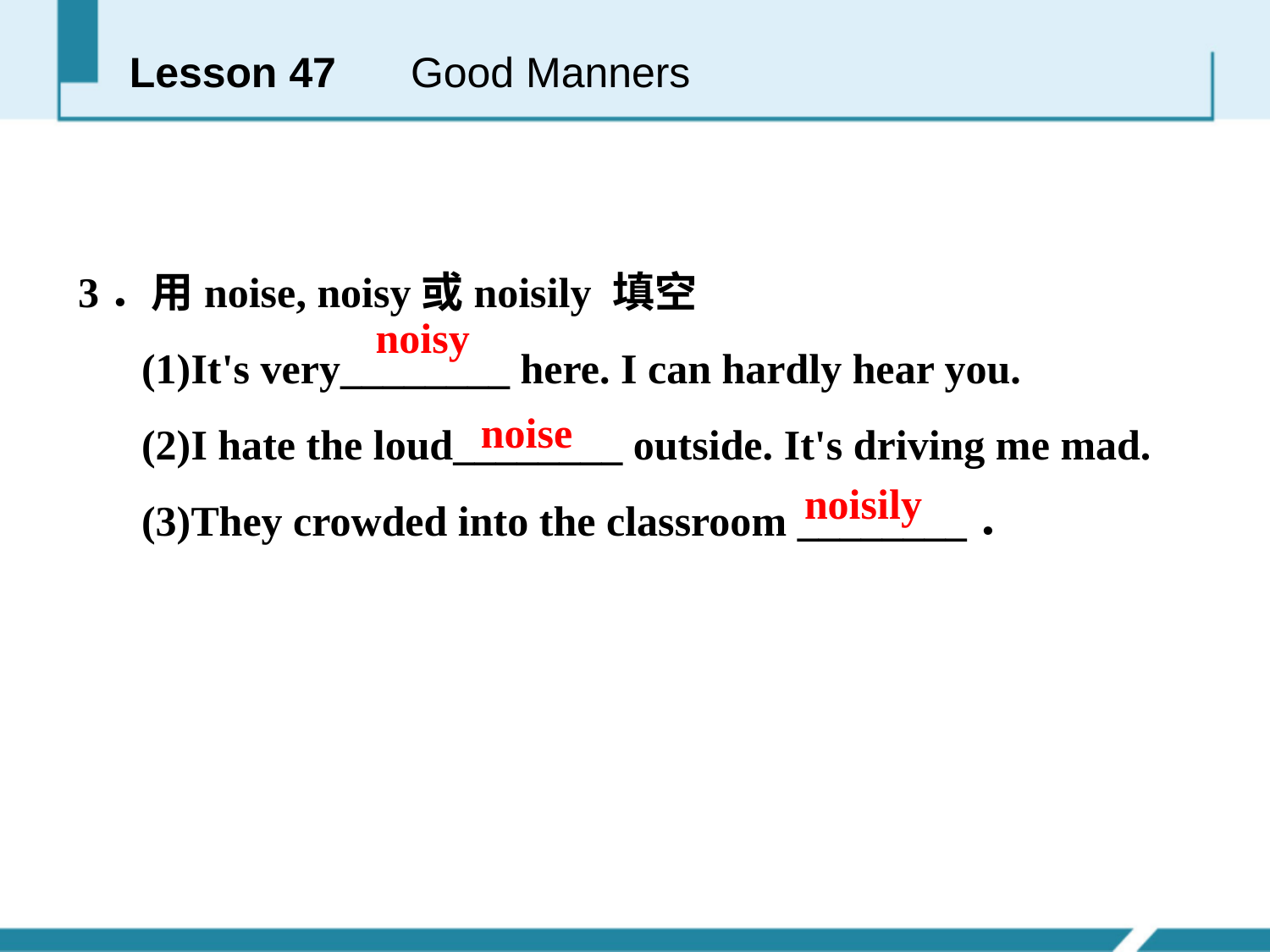

Lesson 47 　Good Manners
3．用noise, noisy或noisily 填空
      (1)It's very________ here. I can hardly hear you.
      (2)I hate the loud________ outside. It's driving me mad.
      (3)They crowded into the classroom ________．
noisy
noise

noisily